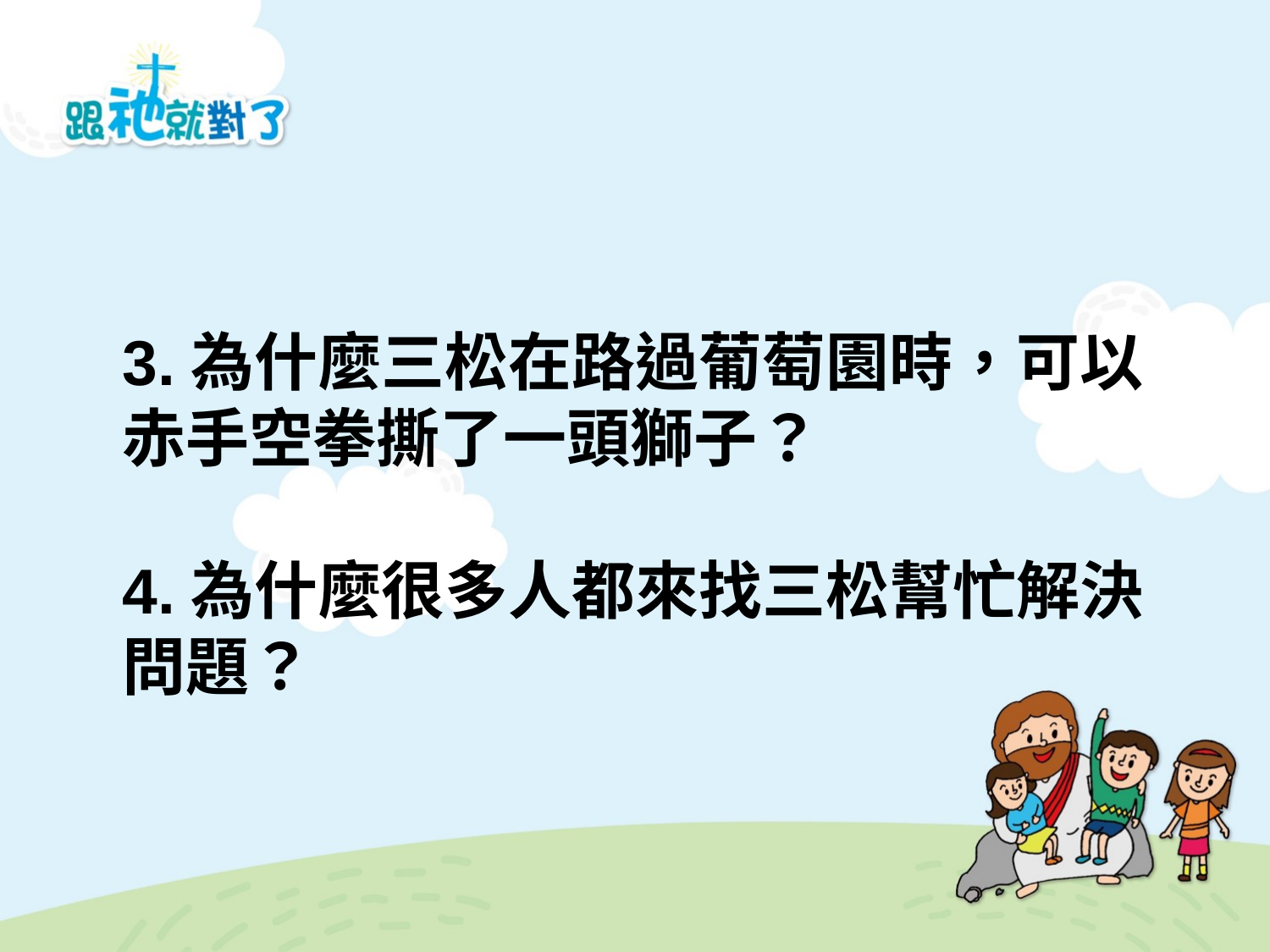

3.為什麼三松在路過葡萄園時，可以赤手空拳撕了一頭獅子？

4.為什麼很多人都來找三松幫忙解決問題？